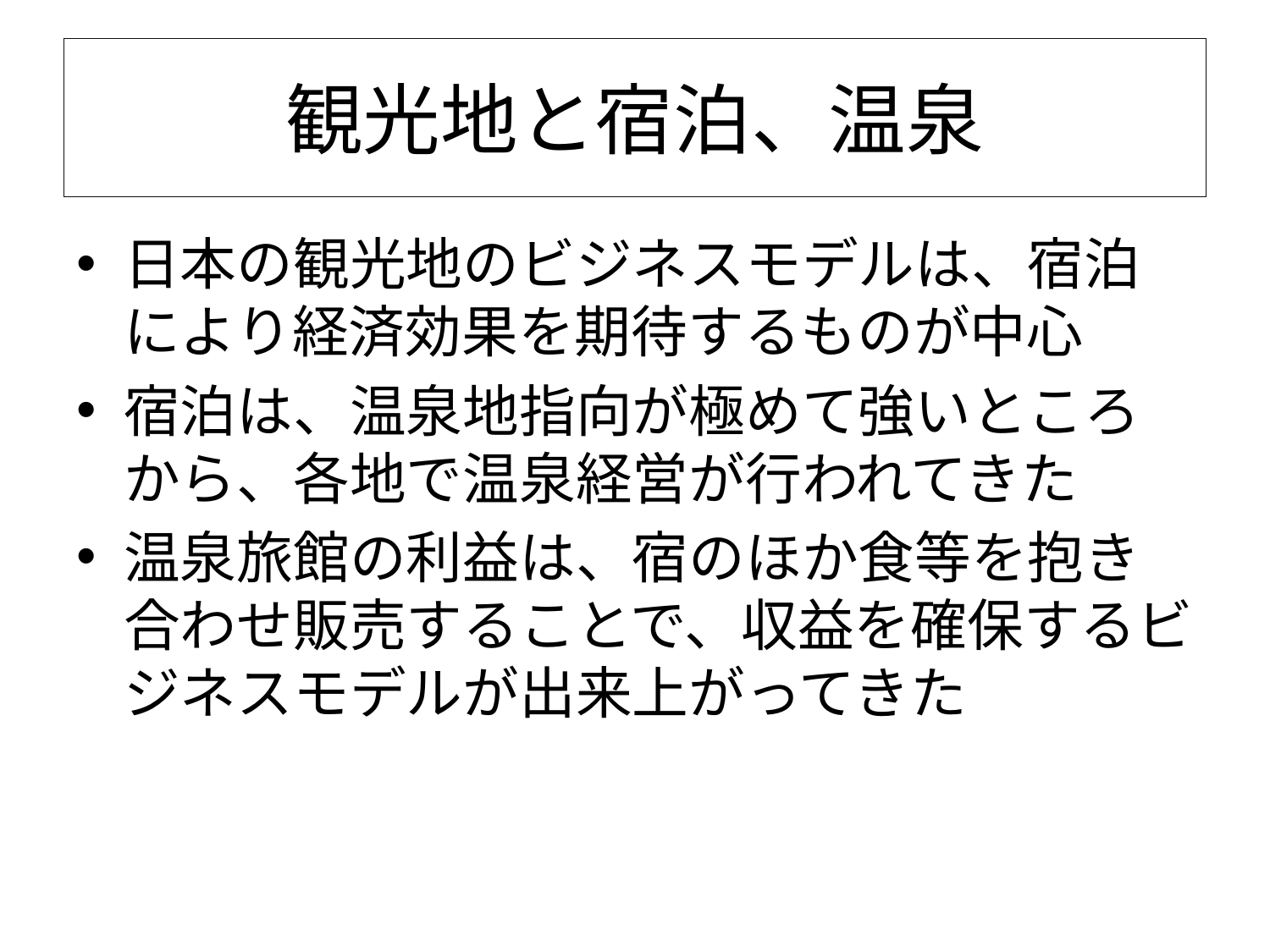

# 観光地と宿泊、温泉
日本の観光地のビジネスモデルは、宿泊により経済効果を期待するものが中心
宿泊は、温泉地指向が極めて強いところから、各地で温泉経営が行われてきた
温泉旅館の利益は、宿のほか食等を抱き合わせ販売することで、収益を確保するビジネスモデルが出来上がってきた